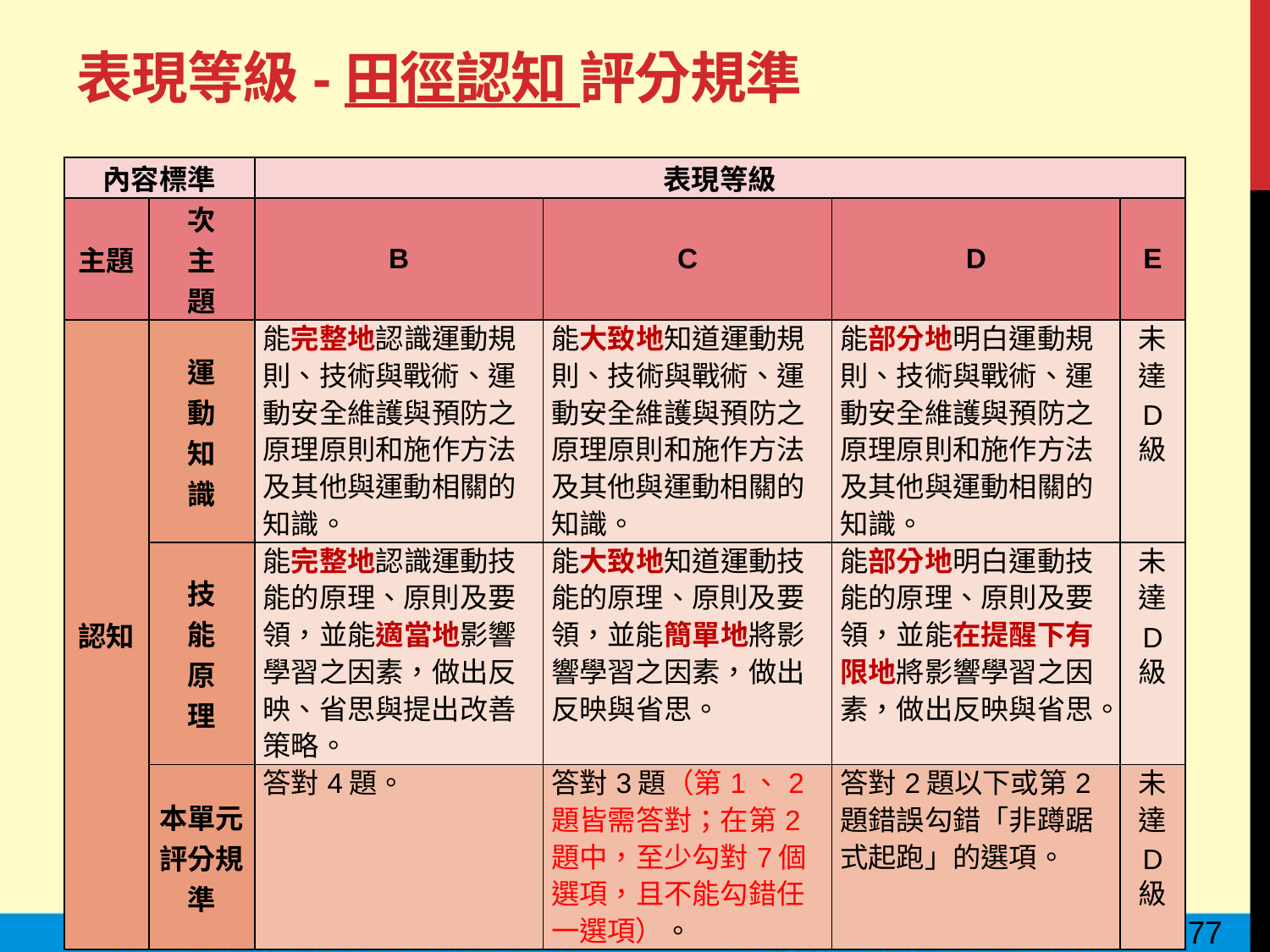

# 表現等級-田徑認知 評分規準
| 內容標準 |  | 表現等級 |  |  |  |
| --- | --- | --- | --- | --- | --- |
| 主題 | 次 主 題 | B | C | D | E |
| 認知 | 運 動 知 識 | 能完整地認識運動規則、技術與戰術、運動安全維護與預防之原理原則和施作方法及其他與運動相關的知識。 | 能大致地知道運動規則、技術與戰術、運動安全維護與預防之原理原則和施作方法及其他與運動相關的知識。 | 能部分地明白運動規則、技術與戰術、運動安全維護與預防之原理原則和施作方法及其他與運動相關的知識。 | 未達 D 級 |
|  | 技 能 原 理 | 能完整地認識運動技能的原理、原則及要領，並能適當地影響學習之因素，做出反映、省思與提出改善策略。 | 能大致地知道運動技能的原理、原則及要領，並能簡單地將影響學習之因素，做出反映與省思。 | 能部分地明白運動技能的原理、原則及要領，並能在提醒下有限地將影響學習之因素，做出反映與省思。 | 未達 D 級 |
|  | 本單元評分規準 | 答對4題。 | 答對3題（第1、2題皆需答對；在第2題中，至少勾對7個選項，且不能勾錯任一選項）。 | 答對2題以下或第2題錯誤勾錯「非蹲踞式起跑」的選項。 | 未達 D 級 |
77